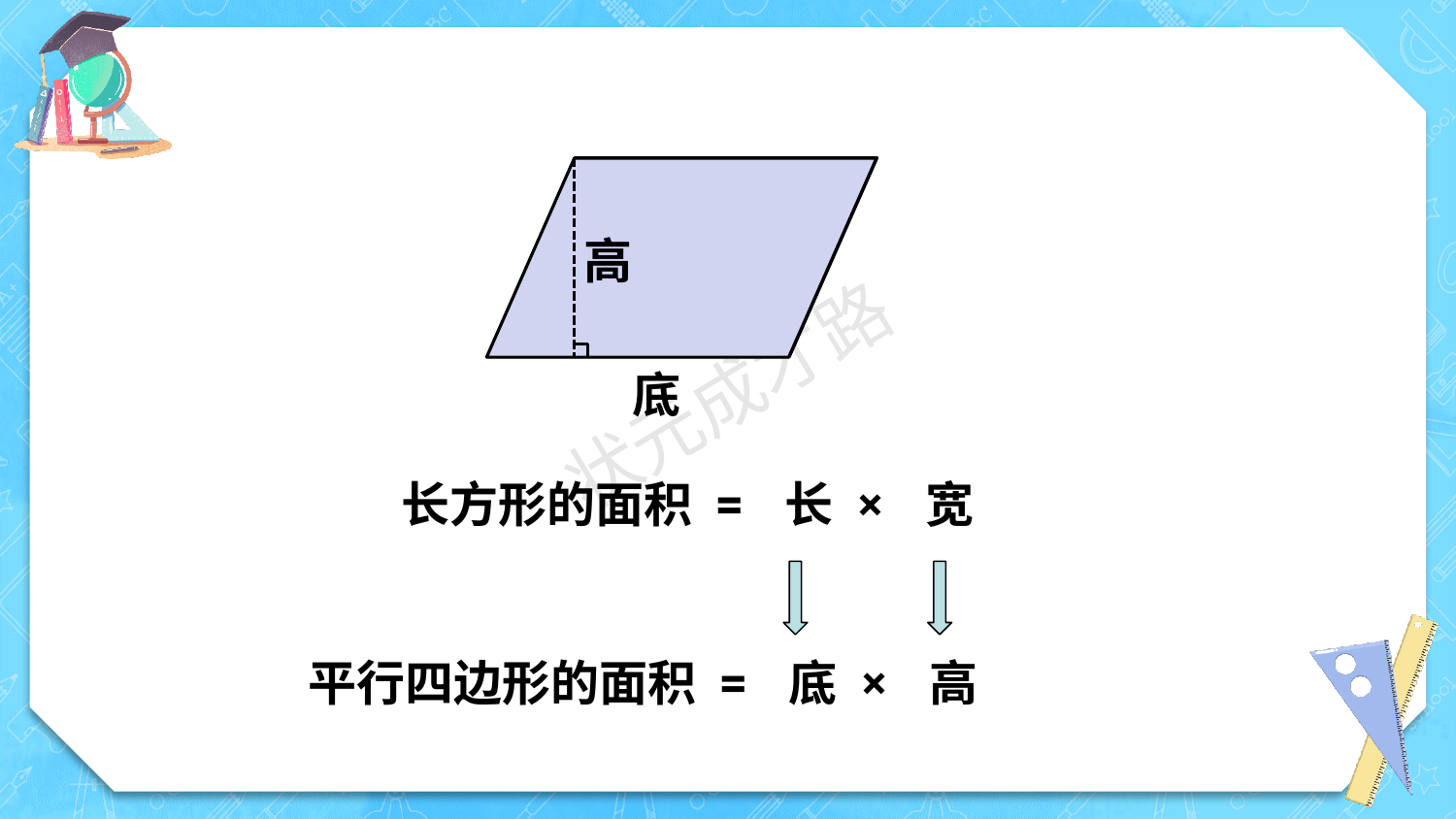

高
底
长方形的面积 = 长 × 宽

平行四边形的面积 = 底 × 高